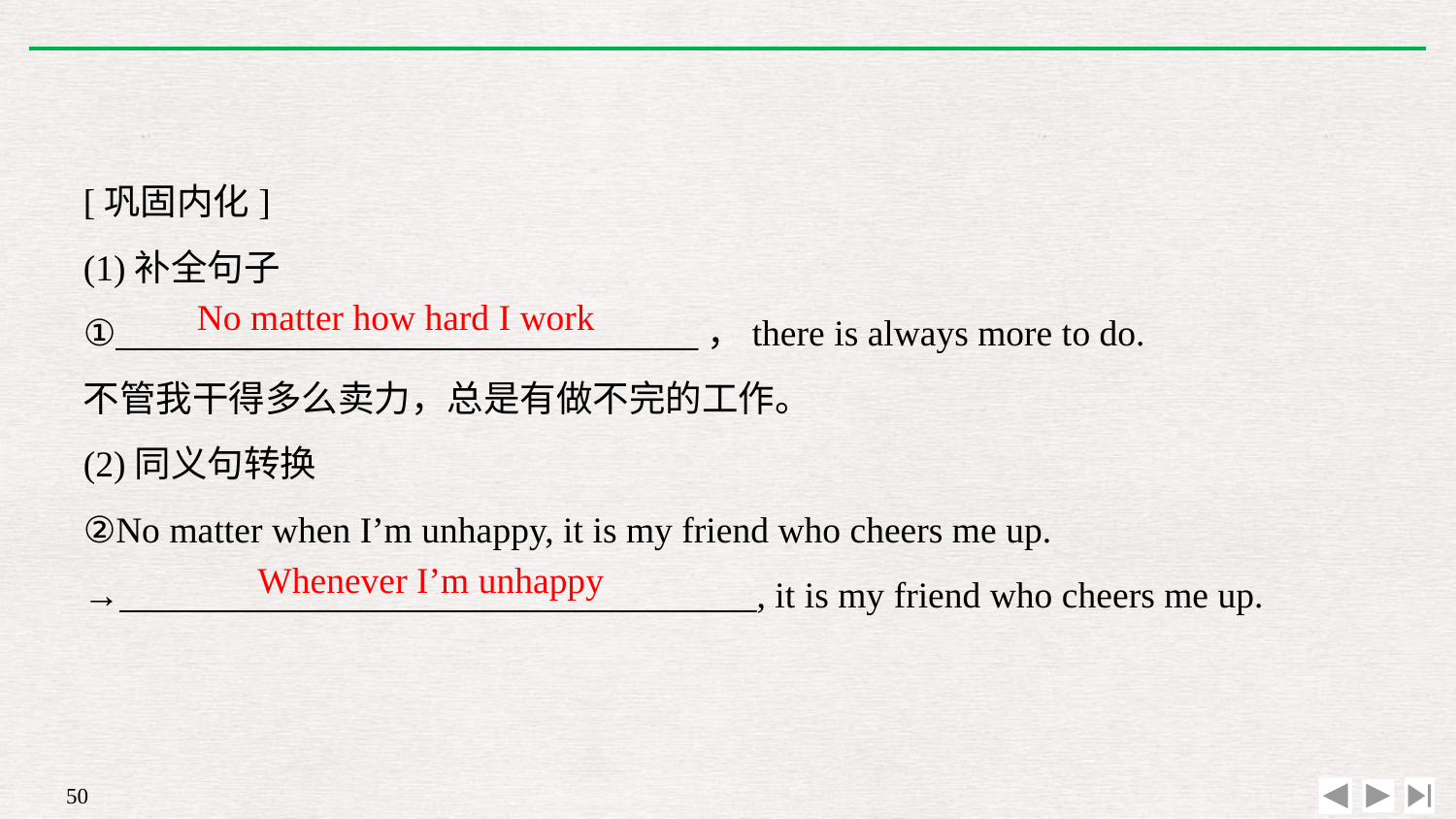

[巩固内化]
(1)补全句子
①________________________________，there is always more to do.
不管我干得多么卖力，总是有做不完的工作。
(2)同义句转换
②No matter when I’m unhappy, it is my friend who cheers me up.
→___________________________________, it is my friend who cheers me up.
No matter how hard I work
Whenever I’m unhappy